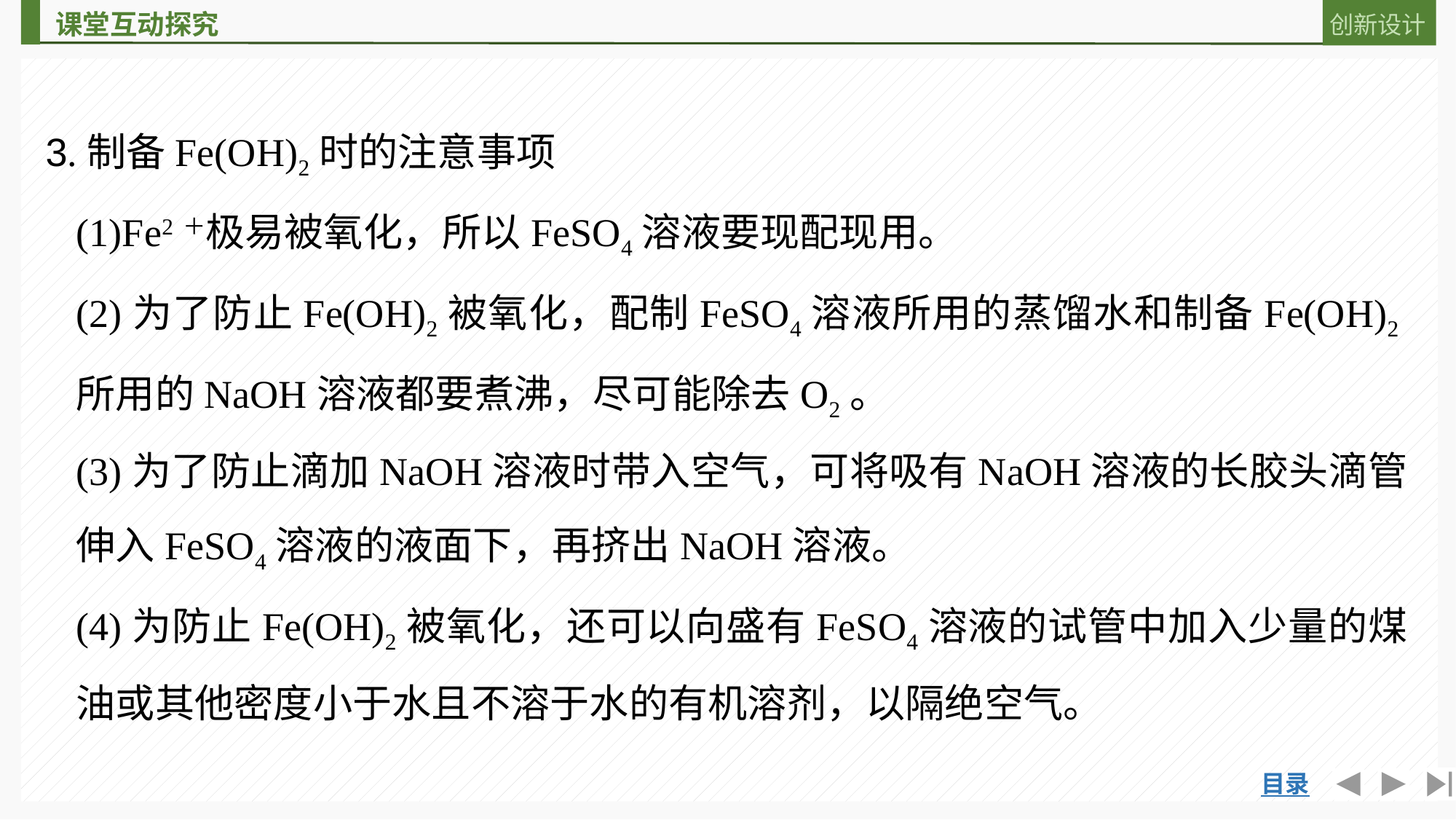

3.制备Fe(OH)2时的注意事项
(1)Fe2＋极易被氧化，所以FeSO4溶液要现配现用。
(2)为了防止Fe(OH)2被氧化，配制FeSO4溶液所用的蒸馏水和制备Fe(OH)2所用的NaOH溶液都要煮沸，尽可能除去O2。
(3)为了防止滴加NaOH溶液时带入空气，可将吸有NaOH溶液的长胶头滴管伸入FeSO4溶液的液面下，再挤出NaOH溶液。
(4)为防止Fe(OH)2被氧化，还可以向盛有FeSO4溶液的试管中加入少量的煤油或其他密度小于水且不溶于水的有机溶剂，以隔绝空气。